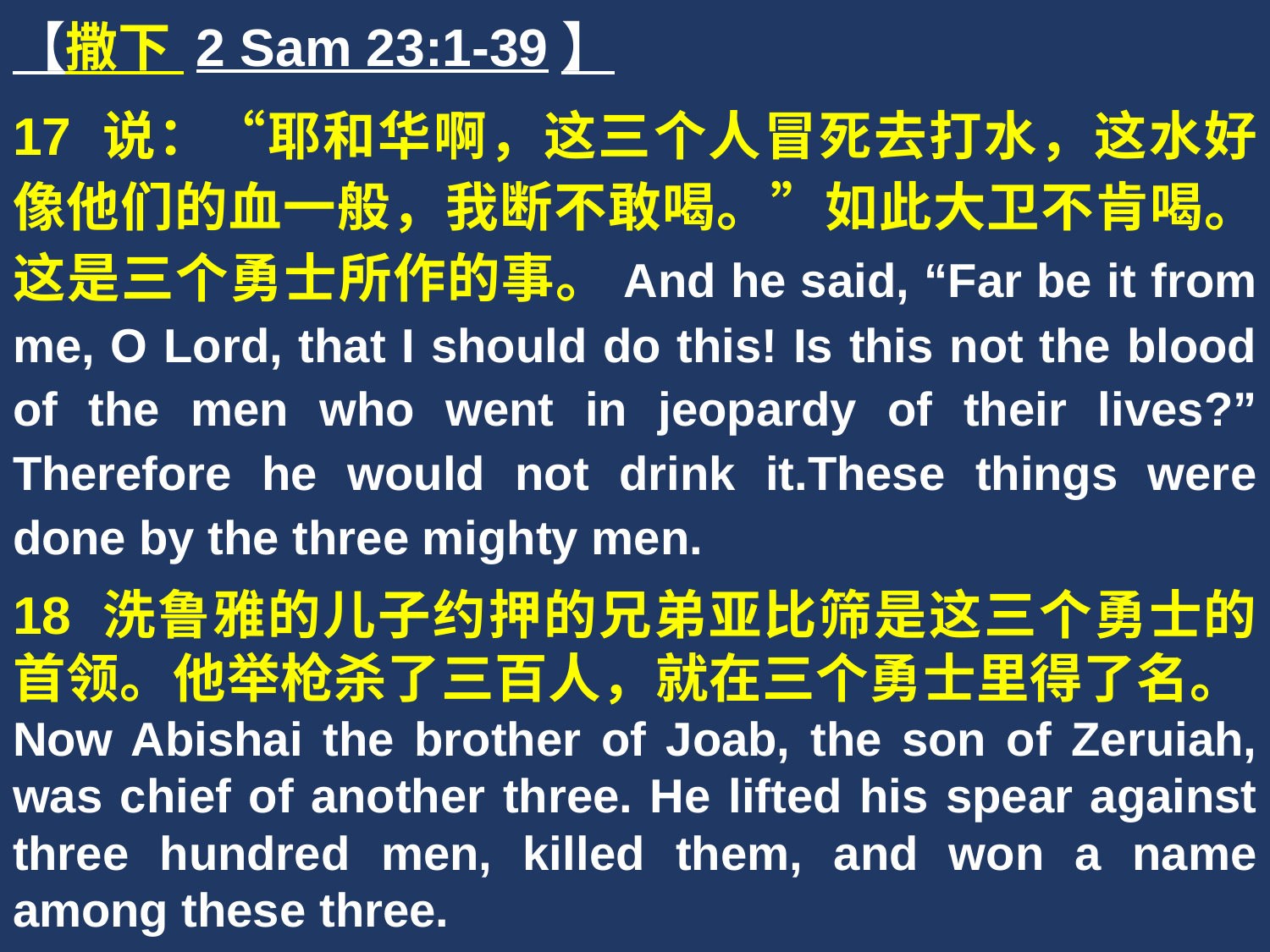

【撒下 2 Sam 23:1-39】
17 说：“耶和华啊，这三个人冒死去打水，这水好像他们的血一般，我断不敢喝。”如此大卫不肯喝。这是三个勇士所作的事。And he said, “Far be it from me, O Lord, that I should do this! Is this not the blood of the men who went in jeopardy of their lives?” Therefore he would not drink it.These things were done by the three mighty men.
18 洗鲁雅的儿子约押的兄弟亚比筛是这三个勇士的首领。他举枪杀了三百人，就在三个勇士里得了名。Now Abishai the brother of Joab, the son of Zeruiah, was chief of another three. He lifted his spear against three hundred men, killed them, and won a name among these three.